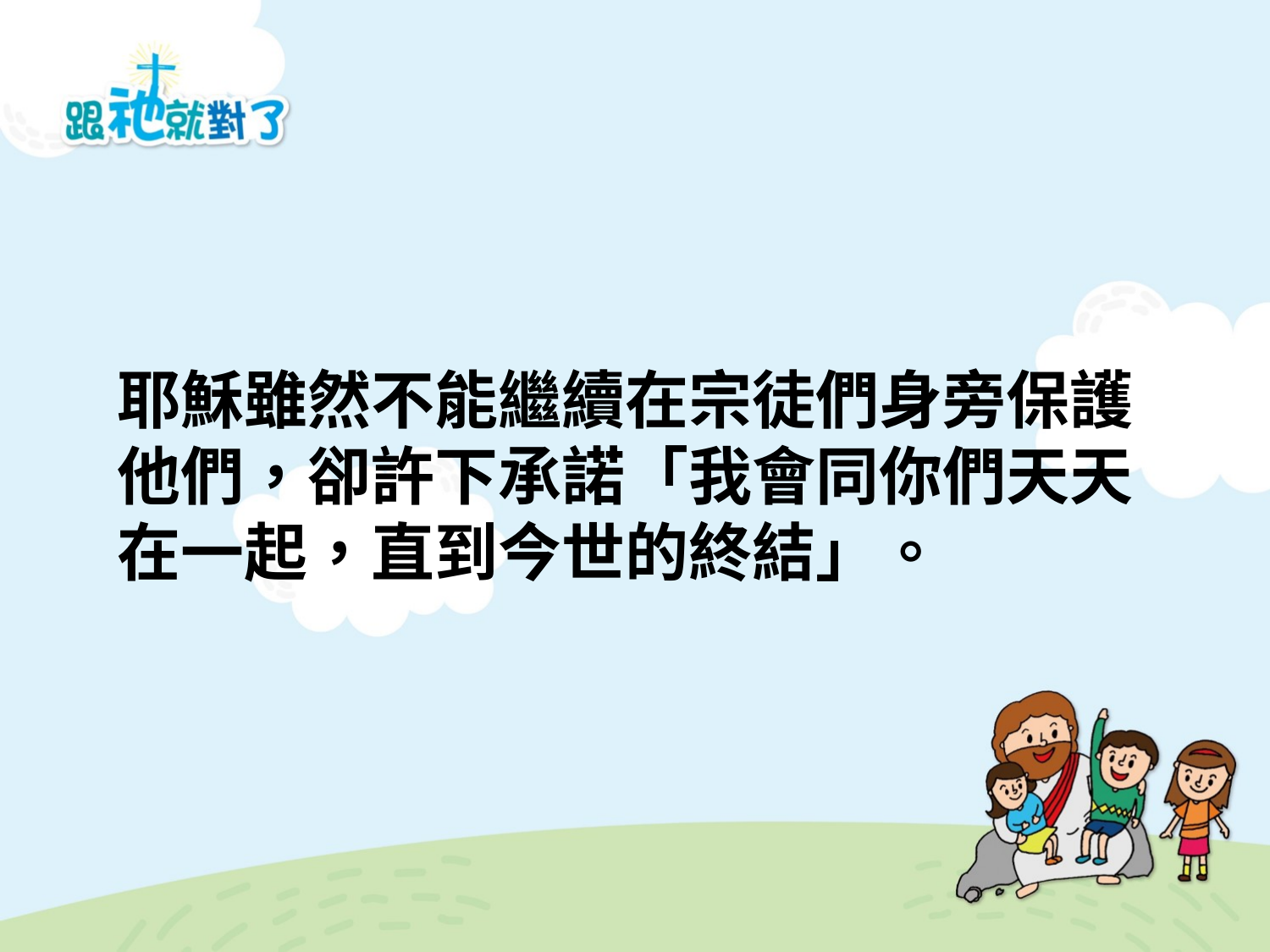

耶穌雖然不能繼續在宗徒們身旁保護他們，卻許下承諾「我會同你們天天在一起，直到今世的終結」。